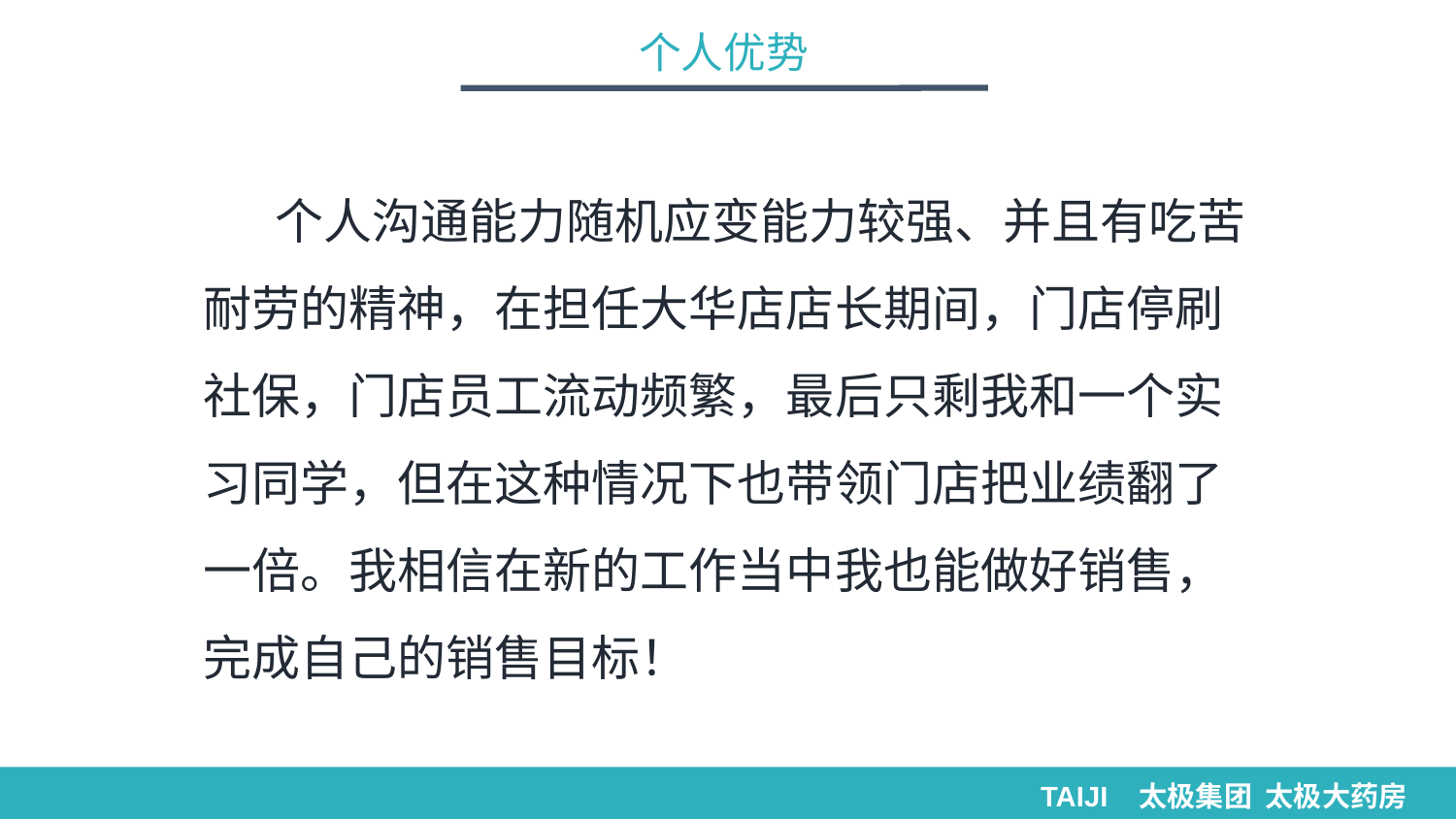

个人优势
个人沟通能力随机应变能力较强、并且有吃苦耐劳的精神，在担任大华店店长期间，门店停刷社保，门店员工流动频繁，最后只剩我和一个实习同学，但在这种情况下也带领门店把业绩翻了一倍。我相信在新的工作当中我也能做好销售，完成自己的销售目标！

TAIJI   太极集团  太极大药房